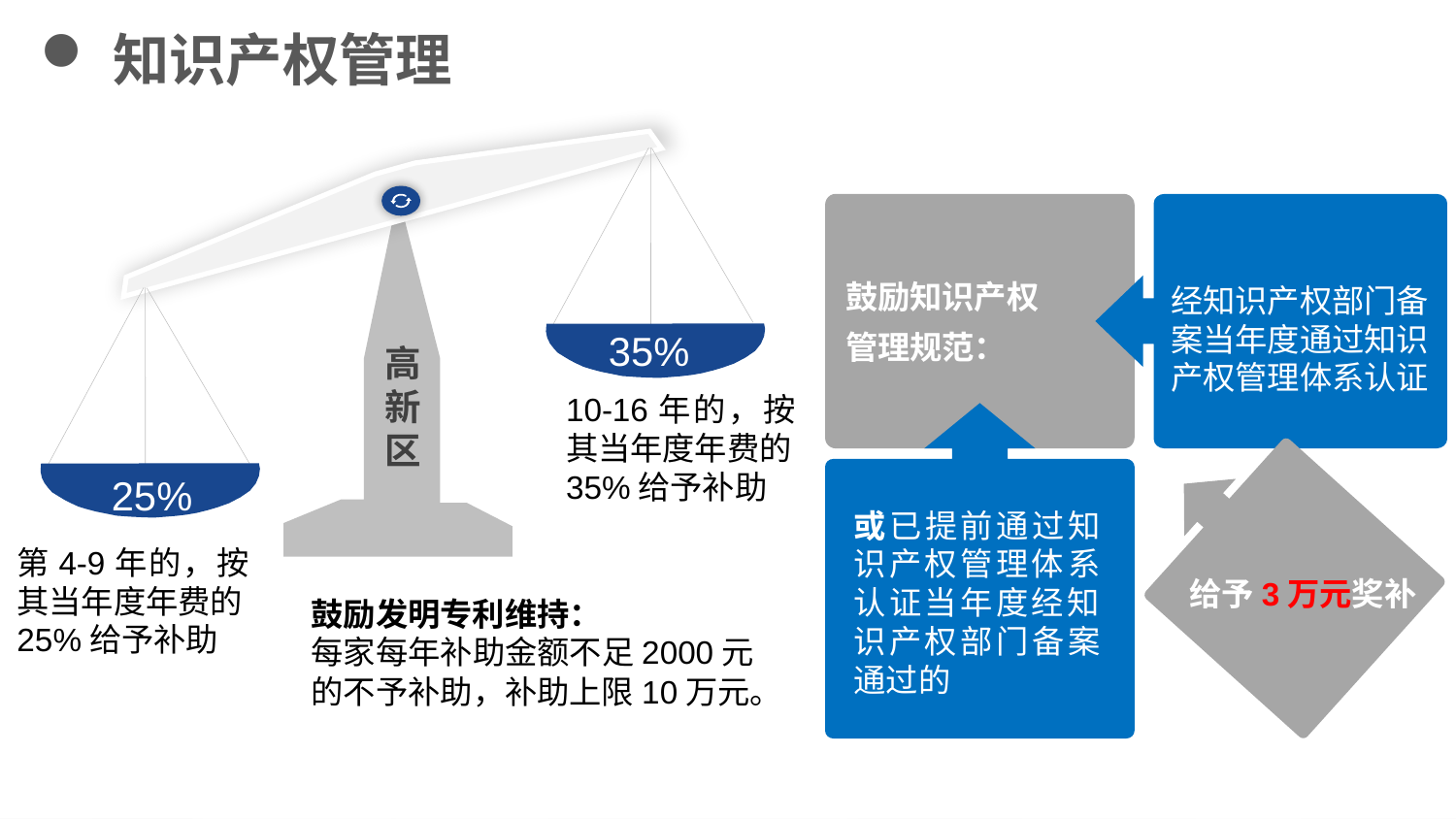

知识产权管理

35%

经知识产权部门备案当年度通过知识产权管理体系认证
鼓励知识产权
管理规范：

25%

高新区
10-16年的，按其当年度年费的35%给予补助
或已提前通过知识产权管理体系认证当年度经知识产权部门备案通过的

第4-9年的，按其当年度年费的25%给予补助
给予3万元奖补
鼓励发明专利维持：
每家每年补助金额不足2000元的不予补助，补助上限10万元。